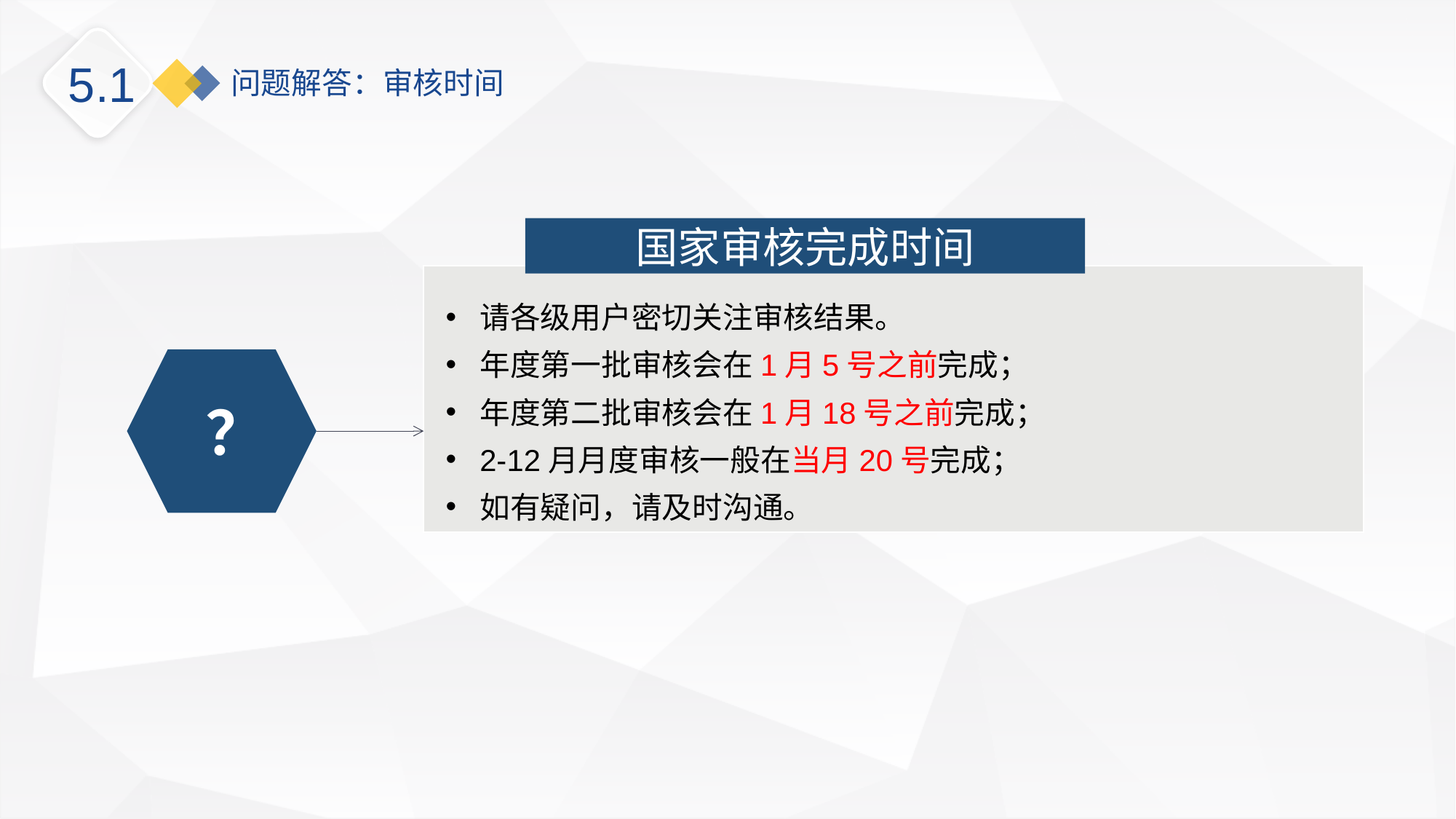

5.1
问题解答：审核时间

国家审核完成时间

请各级用户密切关注审核结果。
年度第一批审核会在1月5号之前完成；
年度第二批审核会在1月18号之前完成；
2-12月月度审核一般在当月20号完成；
如有疑问，请及时沟通。
 ？
59